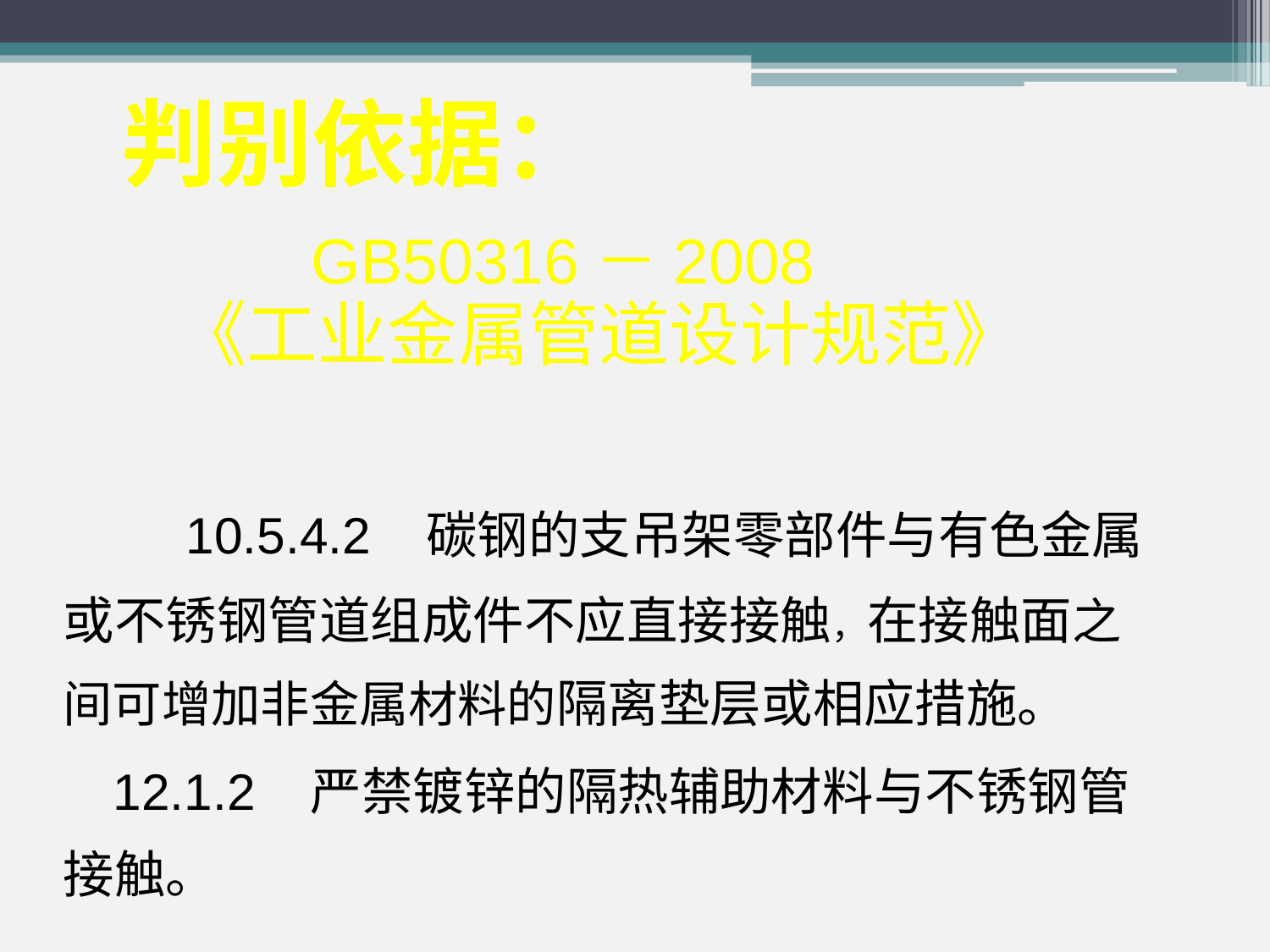

判别依据：
GB50316－2008
 《工业金属管道设计规范》

         10.5.4.2   碳钢的支吊架零部件与有色金属或不锈钢管道组成件不应直接接触，在接触面之间可增加非金属材料的隔离垫层或相应措施。
      12.1.2   严禁镀锌的隔热辅助材料与不锈钢管接触。